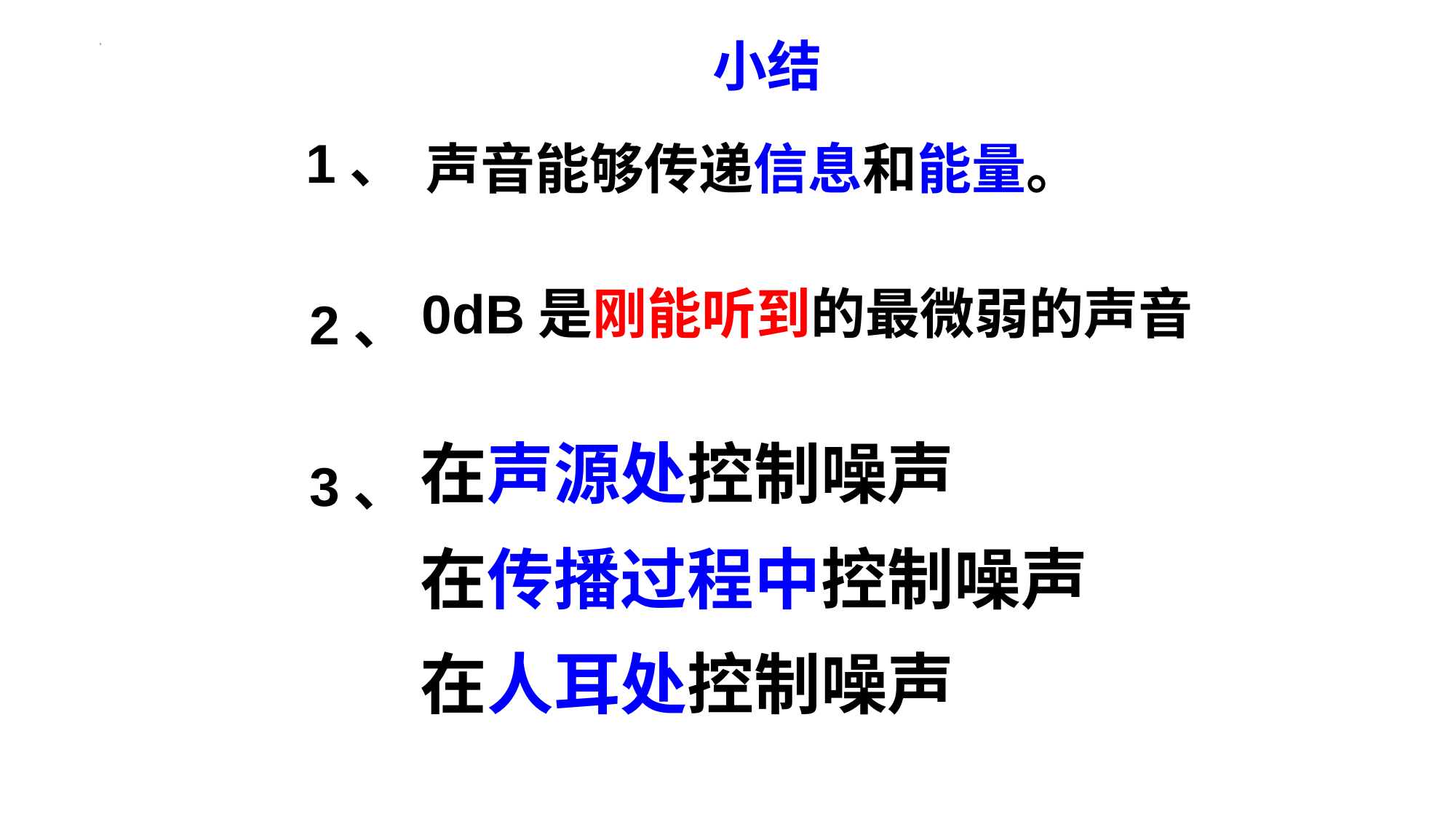

小结
1、
声音能够传递信息和能量。
2、
0dB是刚能听到的最微弱的声音
在声源处控制噪声
3、
在传播过程中控制噪声
在人耳处控制噪声